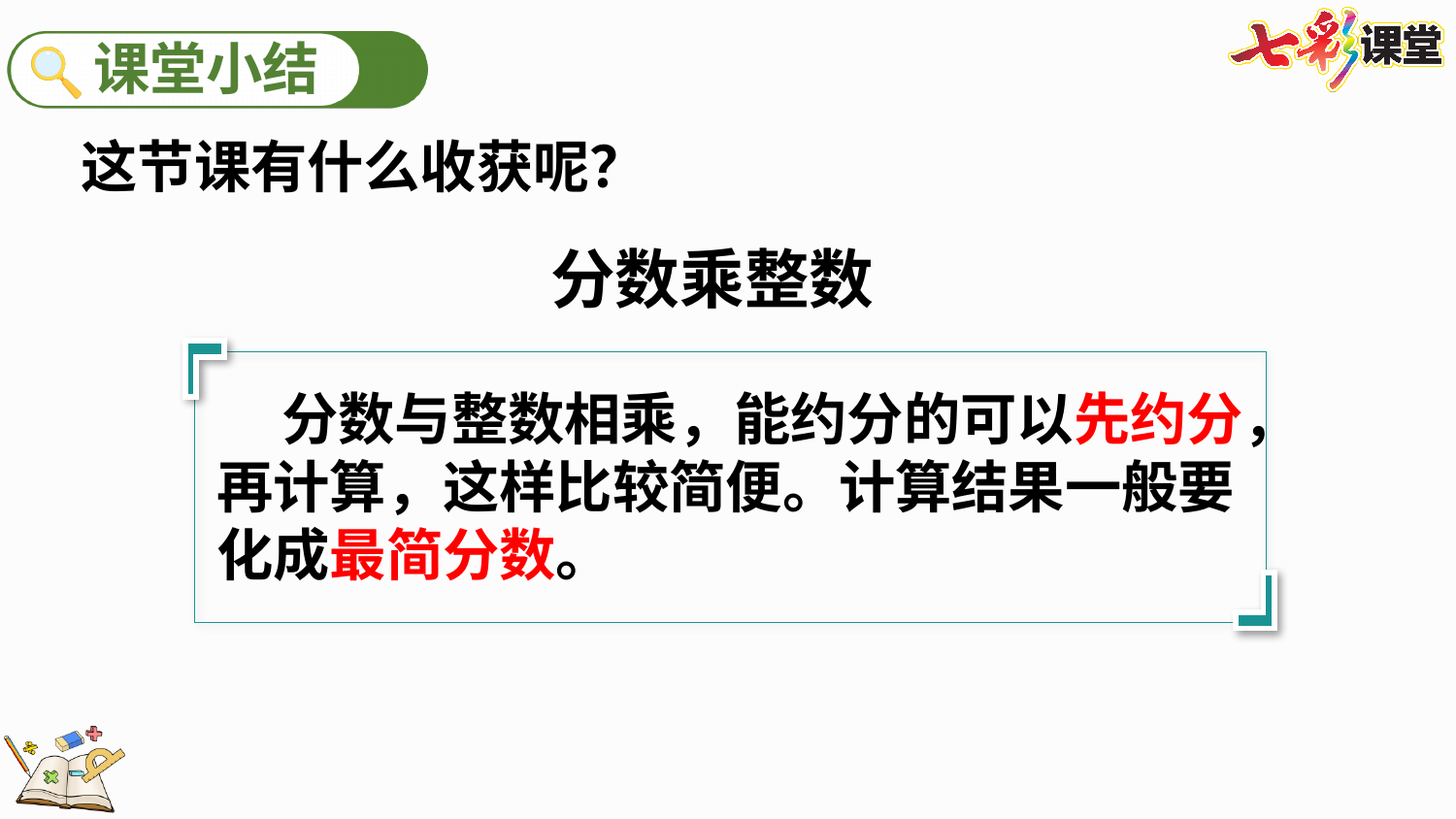

这节课有什么收获呢？
分数乘整数

    分数与整数相乘，能约分的可以先约分，再计算，这样比较简便。计算结果一般要化成最简分数。